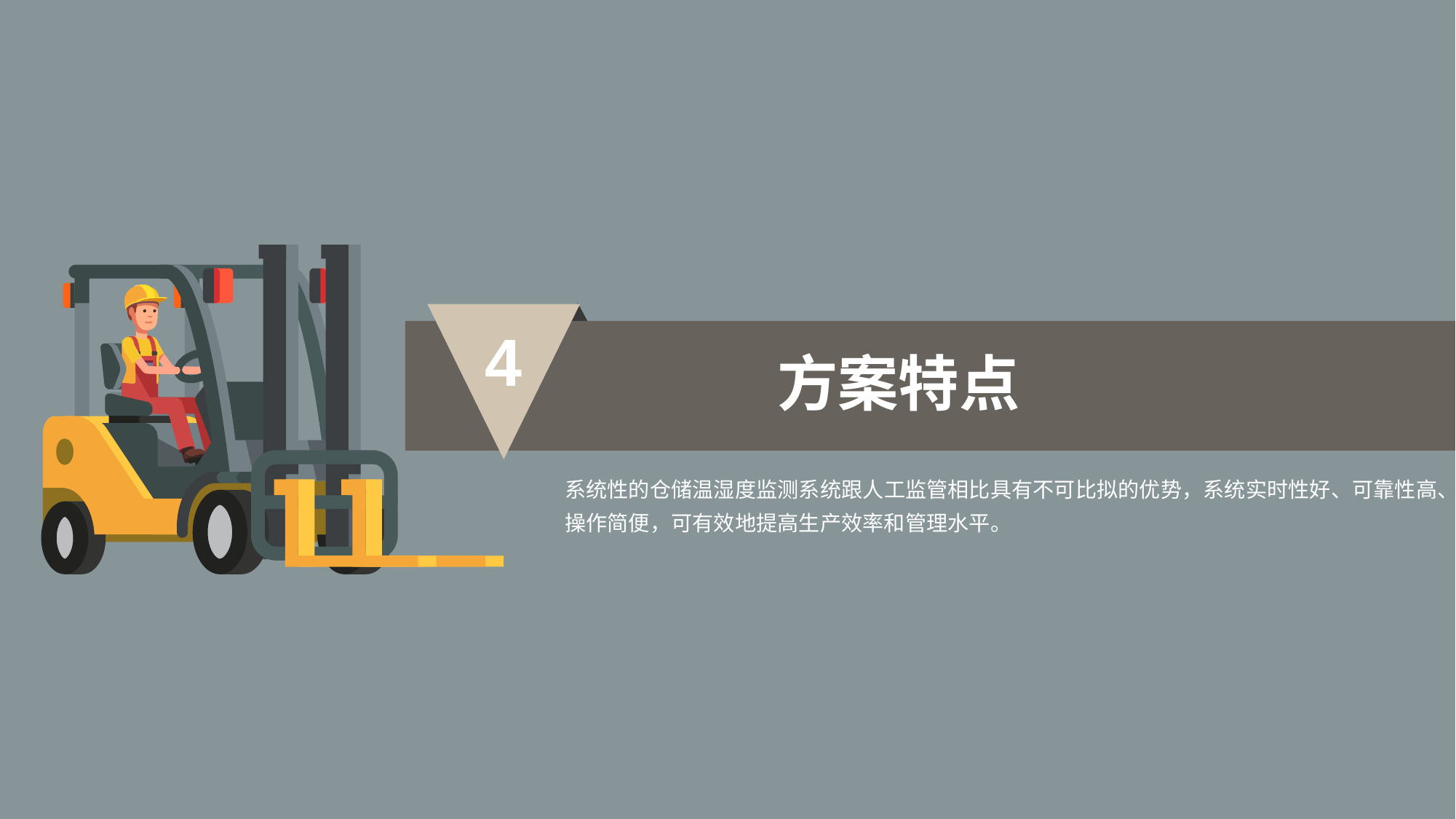

系统性的仓储温湿度监测系统跟人工监管相比具有不可比拟的优势，系统实时性好、可靠性高、操作简便，可有效地提高生产效率和管理水平。
4
方案特点